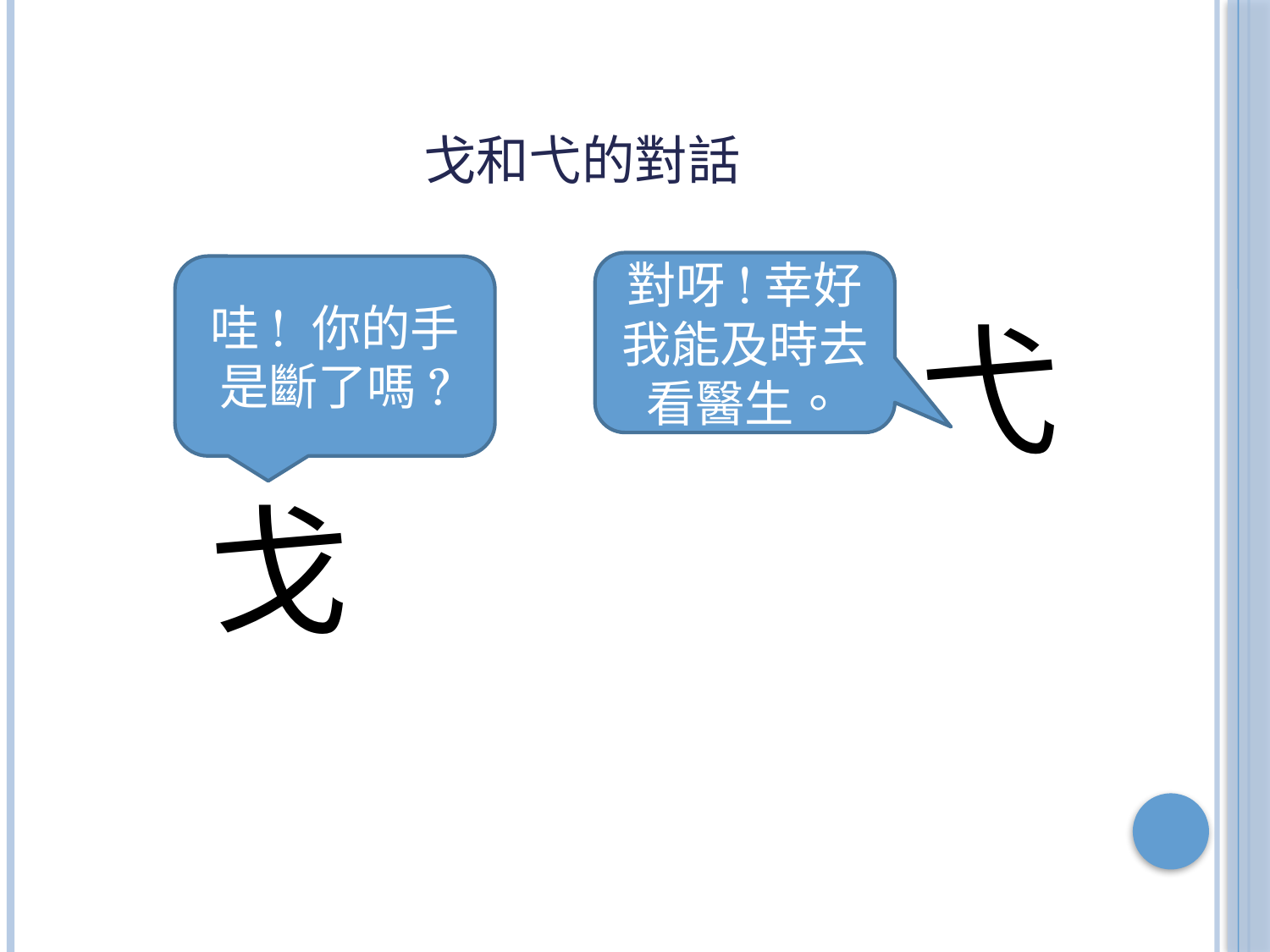

# 戈和弋的對話
對呀!幸好我能及時去看醫生。
哇! 你的手是斷了嗎?
弋
戈